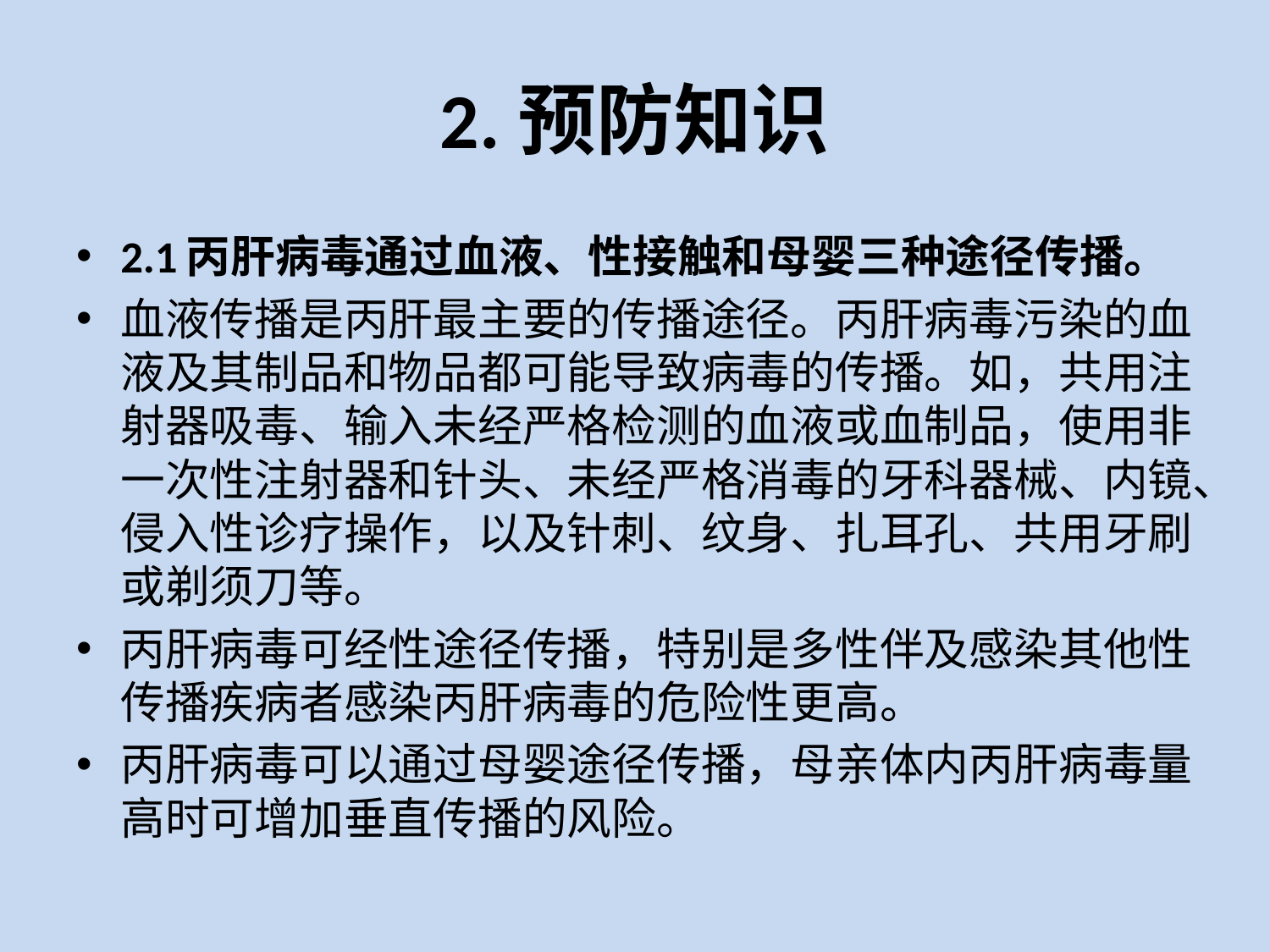

# 2.预防知识
2.1丙肝病毒通过血液、性接触和母婴三种途径传播。
血液传播是丙肝最主要的传播途径。丙肝病毒污染的血液及其制品和物品都可能导致病毒的传播。如，共用注射器吸毒、输入未经严格检测的血液或血制品，使用非一次性注射器和针头、未经严格消毒的牙科器械、内镜、侵入性诊疗操作，以及针刺、纹身、扎耳孔、共用牙刷或剃须刀等。
丙肝病毒可经性途径传播，特别是多性伴及感染其他性传播疾病者感染丙肝病毒的危险性更高。
丙肝病毒可以通过母婴途径传播，母亲体内丙肝病毒量高时可增加垂直传播的风险。